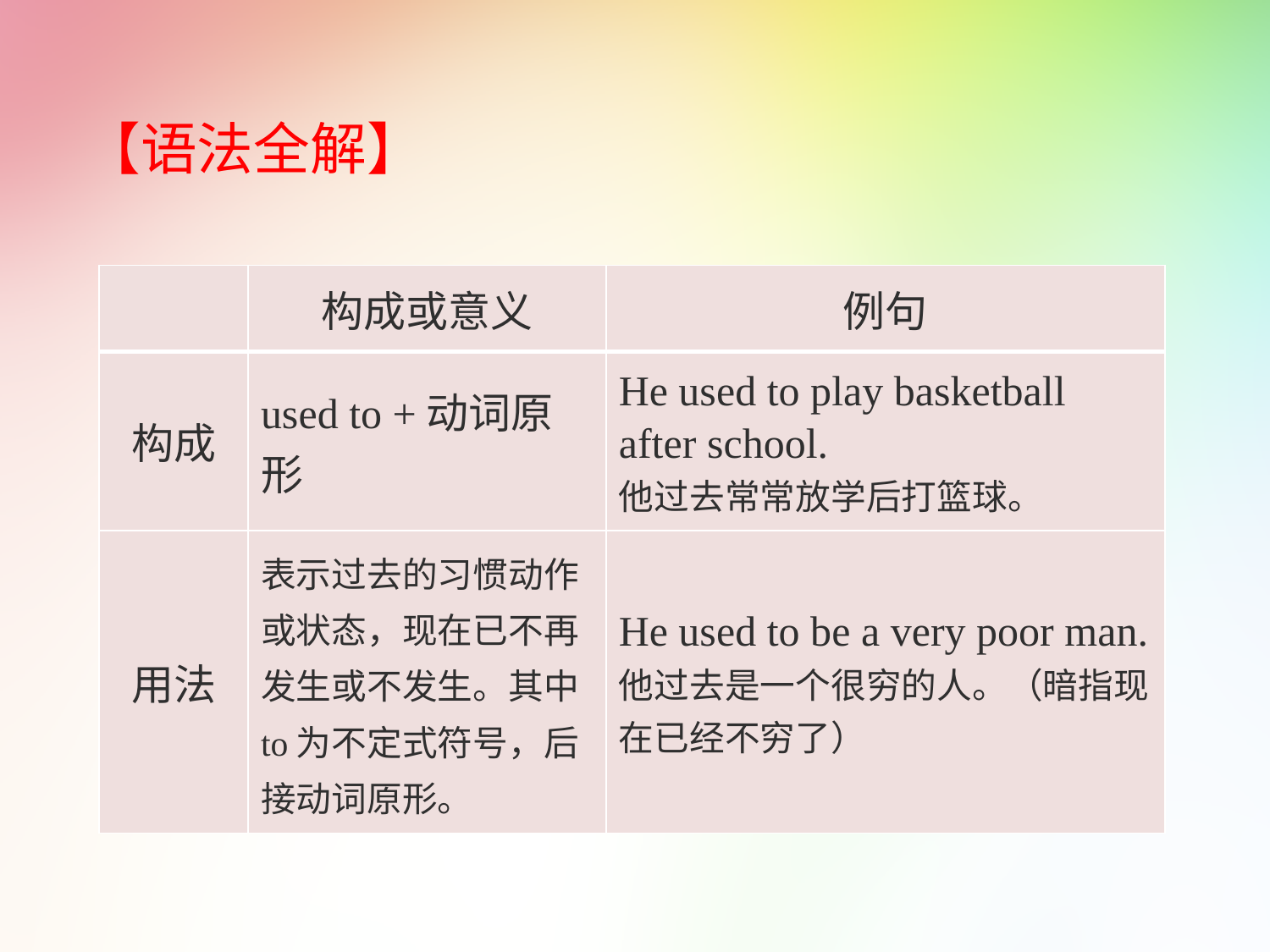

【语法全解】
|  | 构成或意义 | 例句 |
| --- | --- | --- |
| 构成 | used to +动词原形 | He used to play basketball after school. 他过去常常放学后打篮球。 |
| 用法 | 表示过去的习惯动作或状态，现在已不再发生或不发生。其中to为不定式符号，后接动词原形。 | He used to be a very poor man.他过去是一个很穷的人。（暗指现在已经不穷了） |